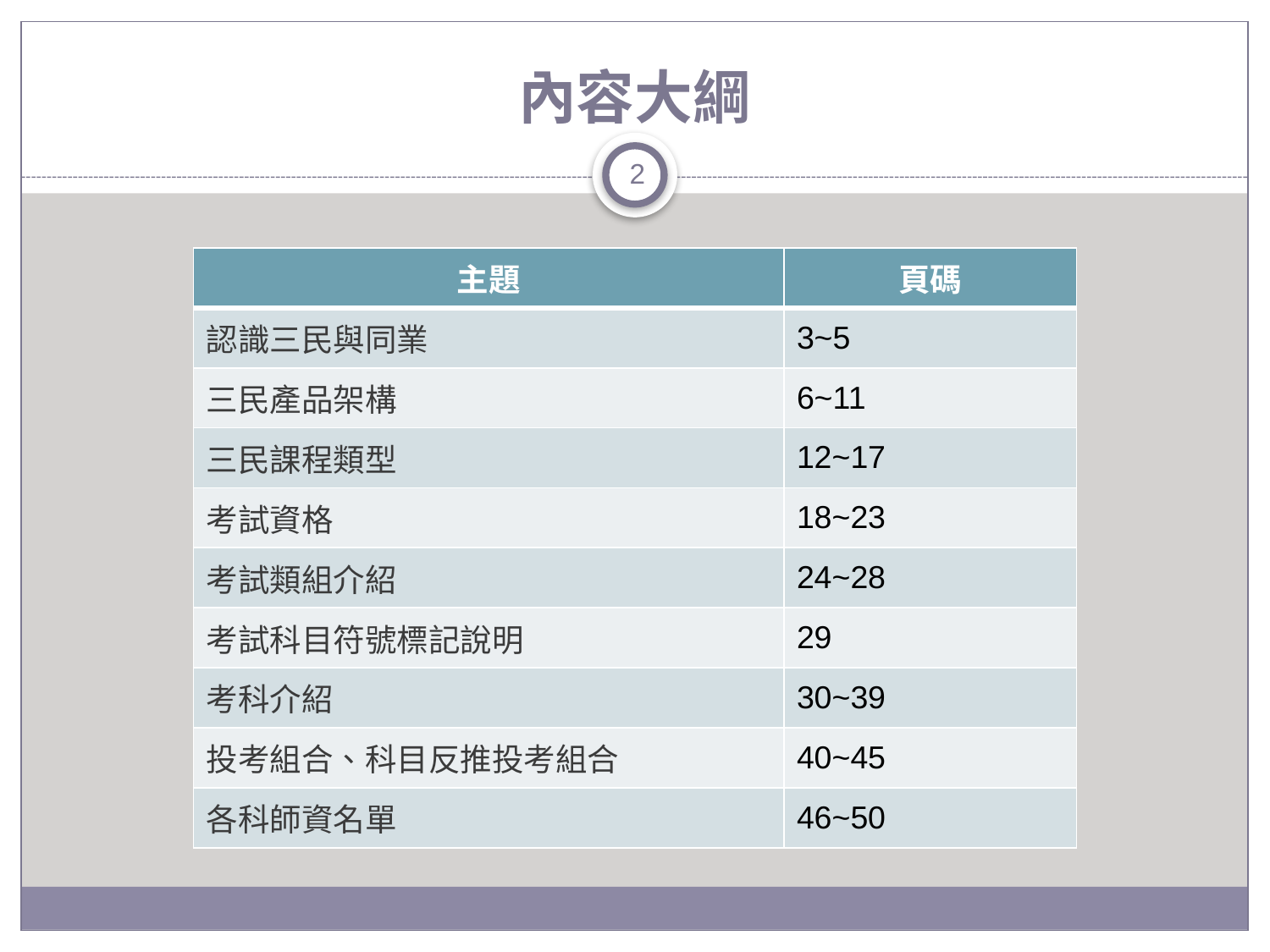

# 內容大綱
2
| 主題 | 頁碼 |
| --- | --- |
| 認識三民與同業 | 3~5 |
| 三民產品架構 | 6~11 |
| 三民課程類型 | 12~17 |
| 考試資格 | 18~23 |
| 考試類組介紹 | 24~28 |
| 考試科目符號標記說明 | 29 |
| 考科介紹 | 30~39 |
| 投考組合、科目反推投考組合 | 40~45 |
| 各科師資名單 | 46~50 |